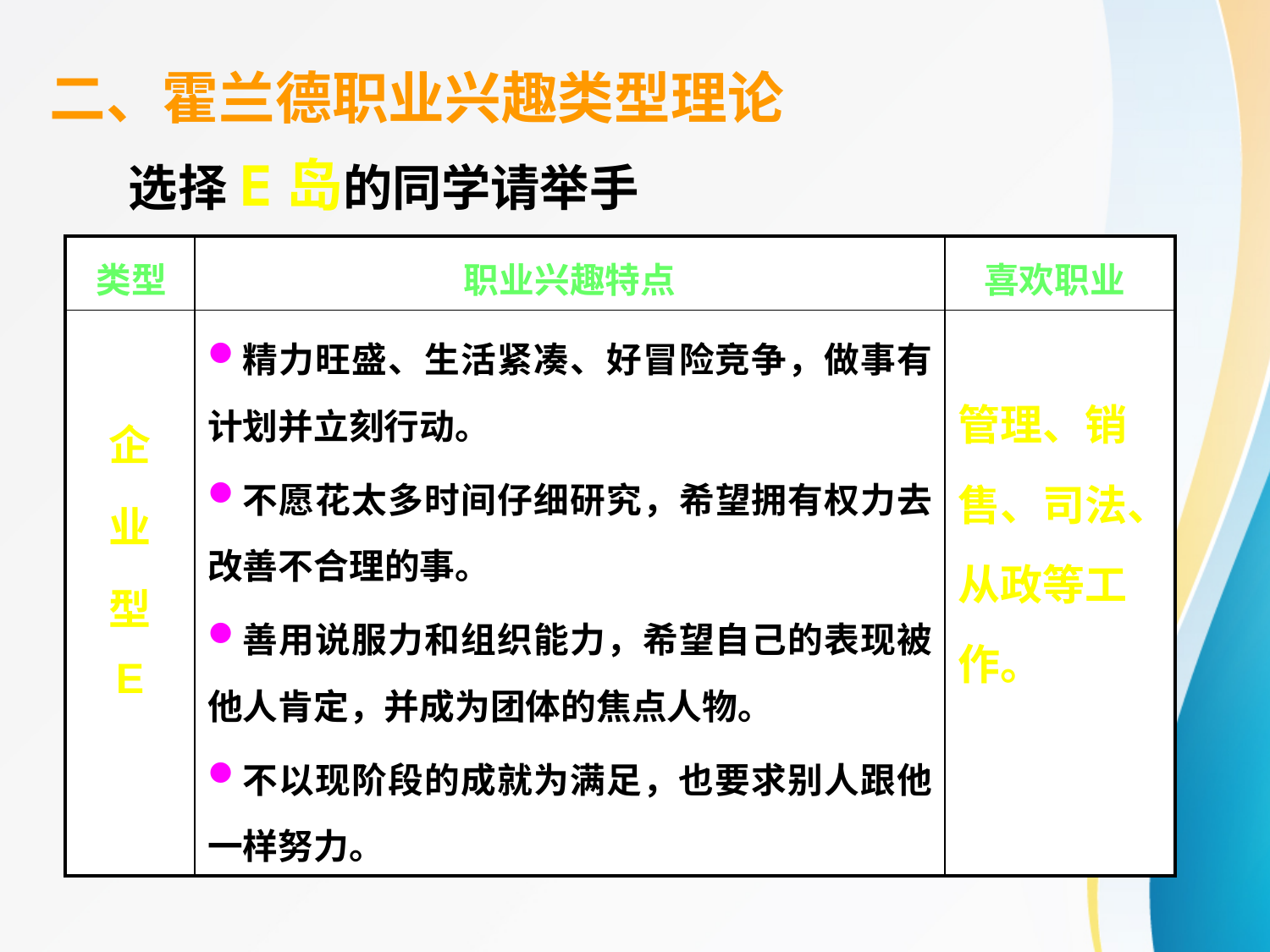

二、霍兰德职业兴趣类型理论
选择E岛的同学请举手
| 类型 | 职业兴趣特点 | 喜欢职业 |
| --- | --- | --- |
| 企 业 型 E | 精力旺盛、生活紧凑、好冒险竞争，做事有计划并立刻行动。 不愿花太多时间仔细研究，希望拥有权力去改善不合理的事。 善用说服力和组织能力，希望自己的表现被他人肯定，并成为团体的焦点人物。 不以现阶段的成就为满足，也要求别人跟他一样努力。 | 管理、销售、司法、从政等工作。 |